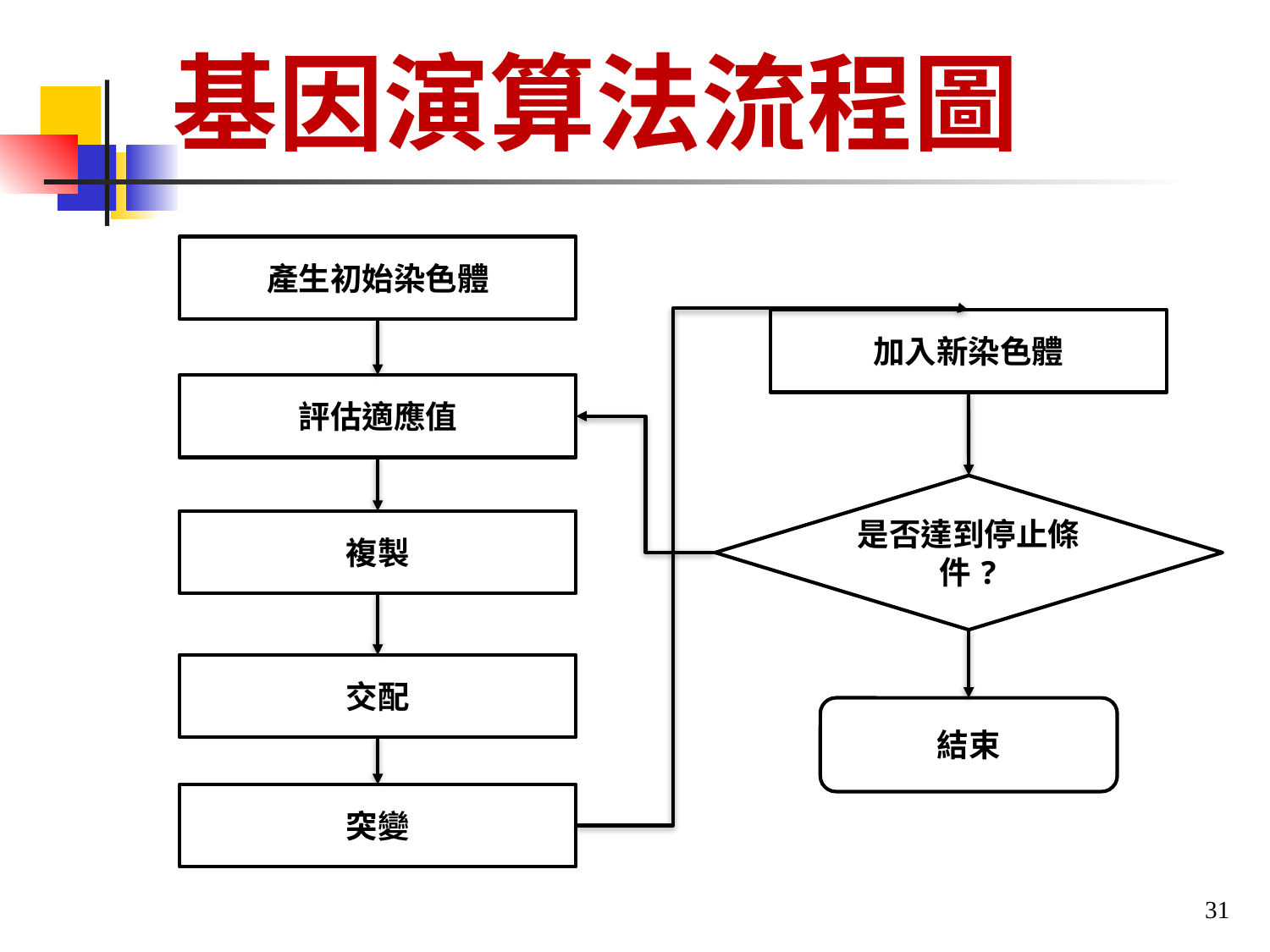

# 基因演算法流程圖
產生初始染色體
加入新染色體
評估適應值
是否達到停止條件?
複製
交配
結束
突變
31